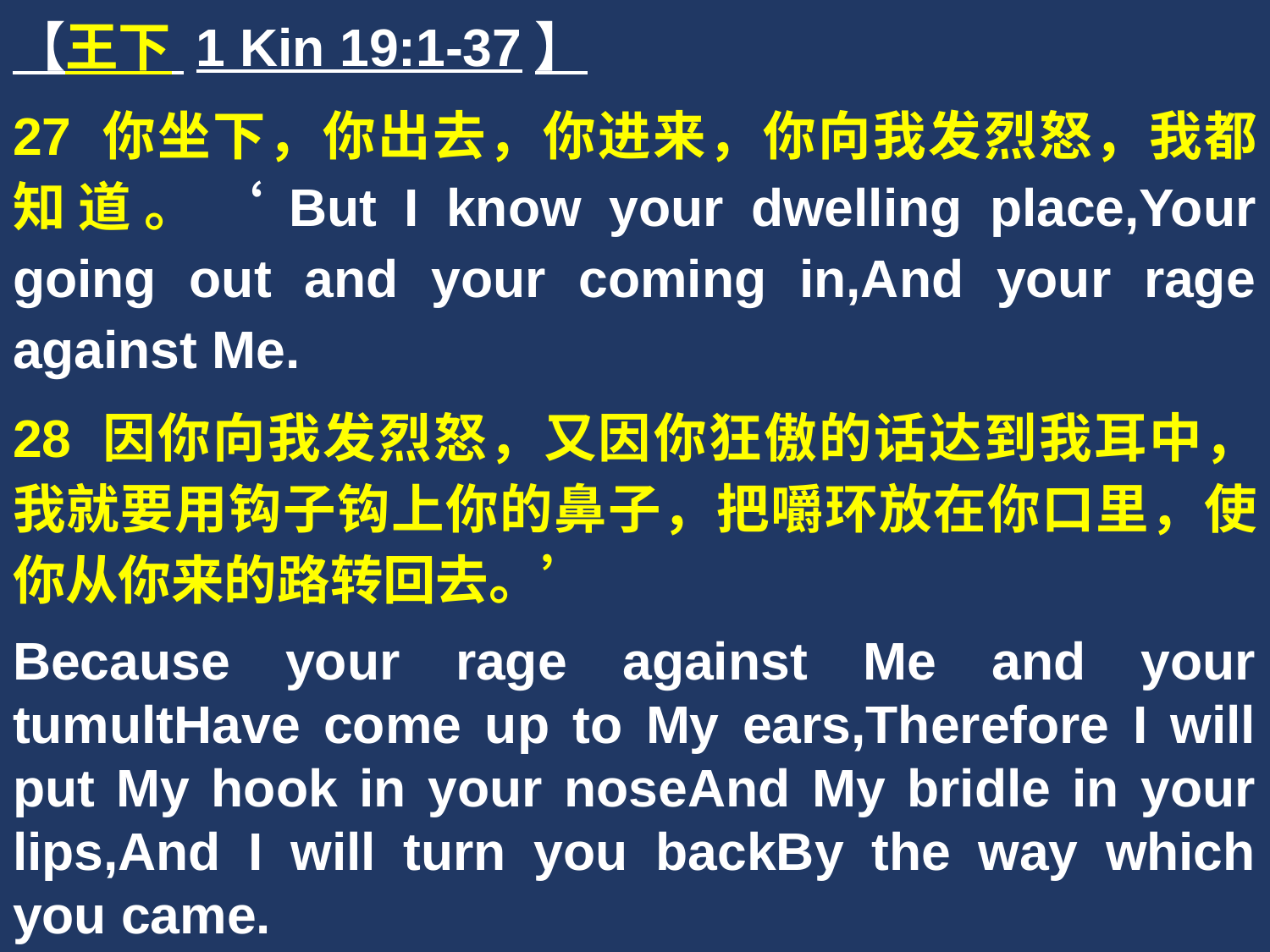

【王下 1 Kin 19:1-37】
27 你坐下，你出去，你进来，你向我发烈怒，我都知道。‘But I know your dwelling place,Your going out and your coming in,And your rage against Me.
28 因你向我发烈怒，又因你狂傲的话达到我耳中，我就要用钩子钩上你的鼻子，把嚼环放在你口里，使你从你来的路转回去。’
Because your rage against Me and your tumultHave come up to My ears,Therefore I will put My hook in your noseAnd My bridle in your lips,And I will turn you backBy the way which you came.